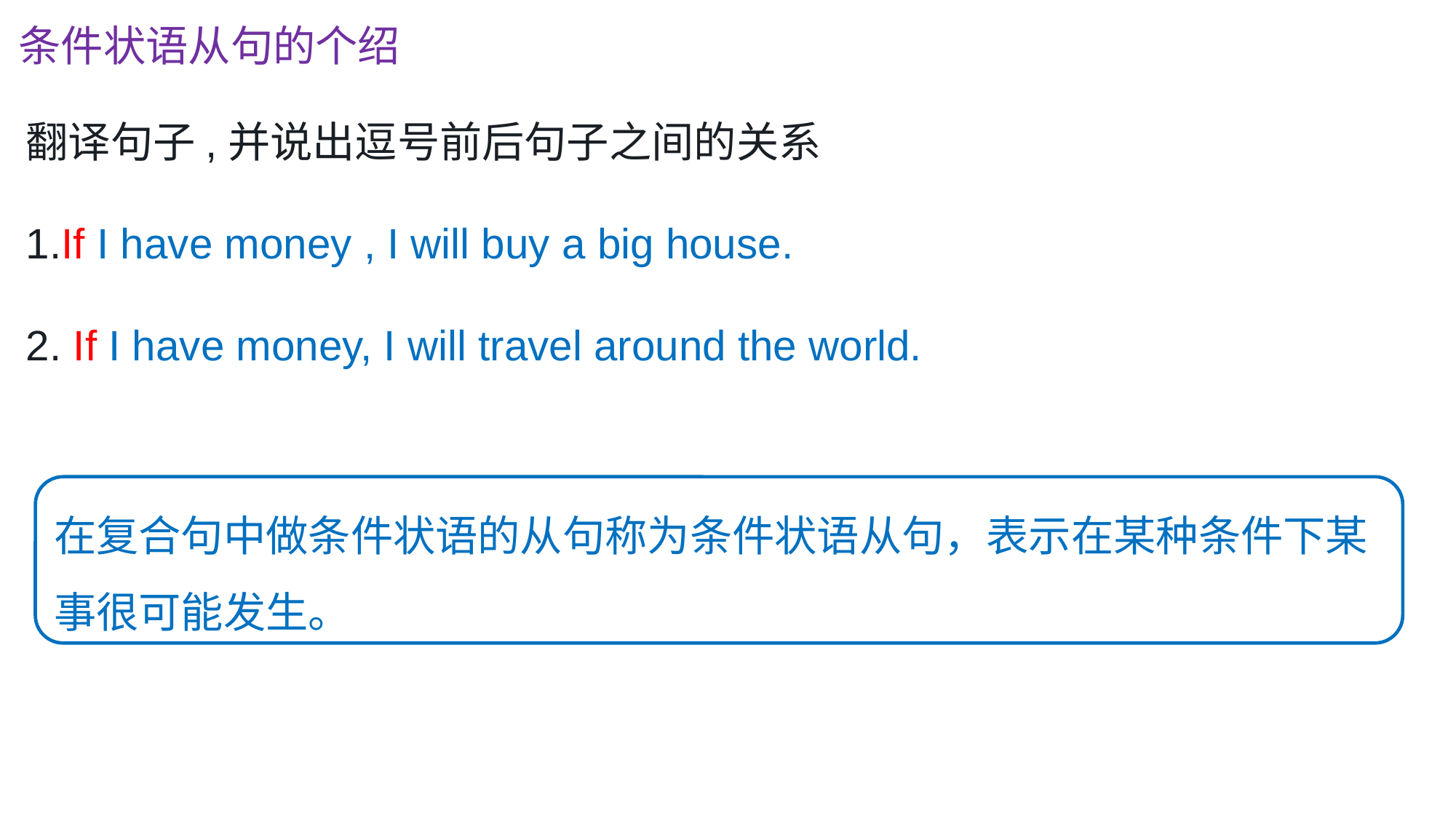

条件状语从句的个绍
翻译句子,并说出逗号前后句子之间的关系
1.If I have money , I will buy a big house.

2. If I have money, I will travel around the world.
在复合句中做条件状语的从句称为条件状语从句，表示在某种条件下某事很可能发生。